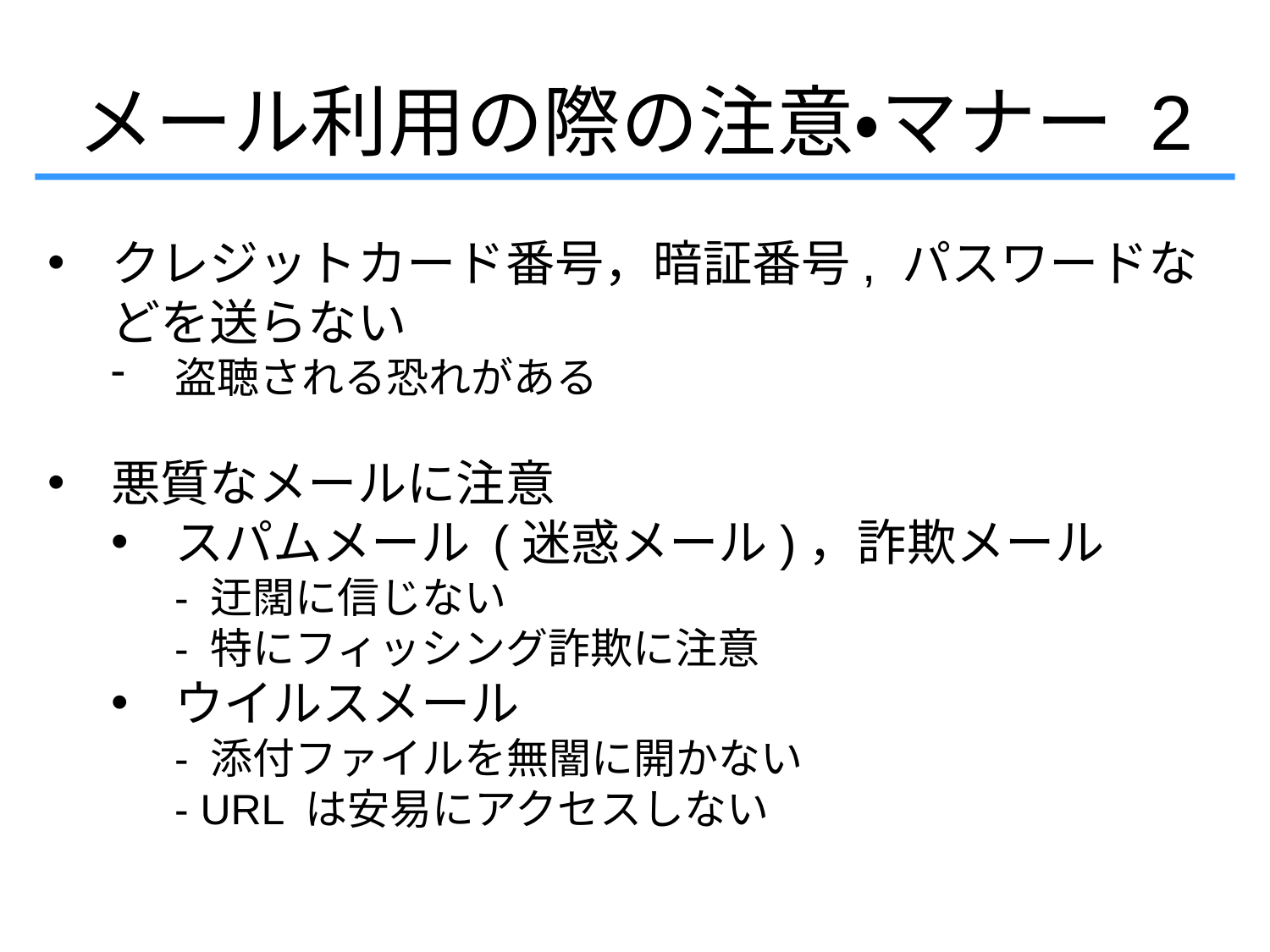

メール利用の際の注意・マナー 2

クレジットカード番号，暗証番号, パスワードなどを送らない
盗聴される恐れがある

悪質なメールに注意
スパムメール (迷惑メール)，詐欺メール
- 迂闊に信じない
- 特にフィッシング詐欺に注意
ウイルスメール
- 添付ファイルを無闇に開かない
- URL は安易にアクセスしない